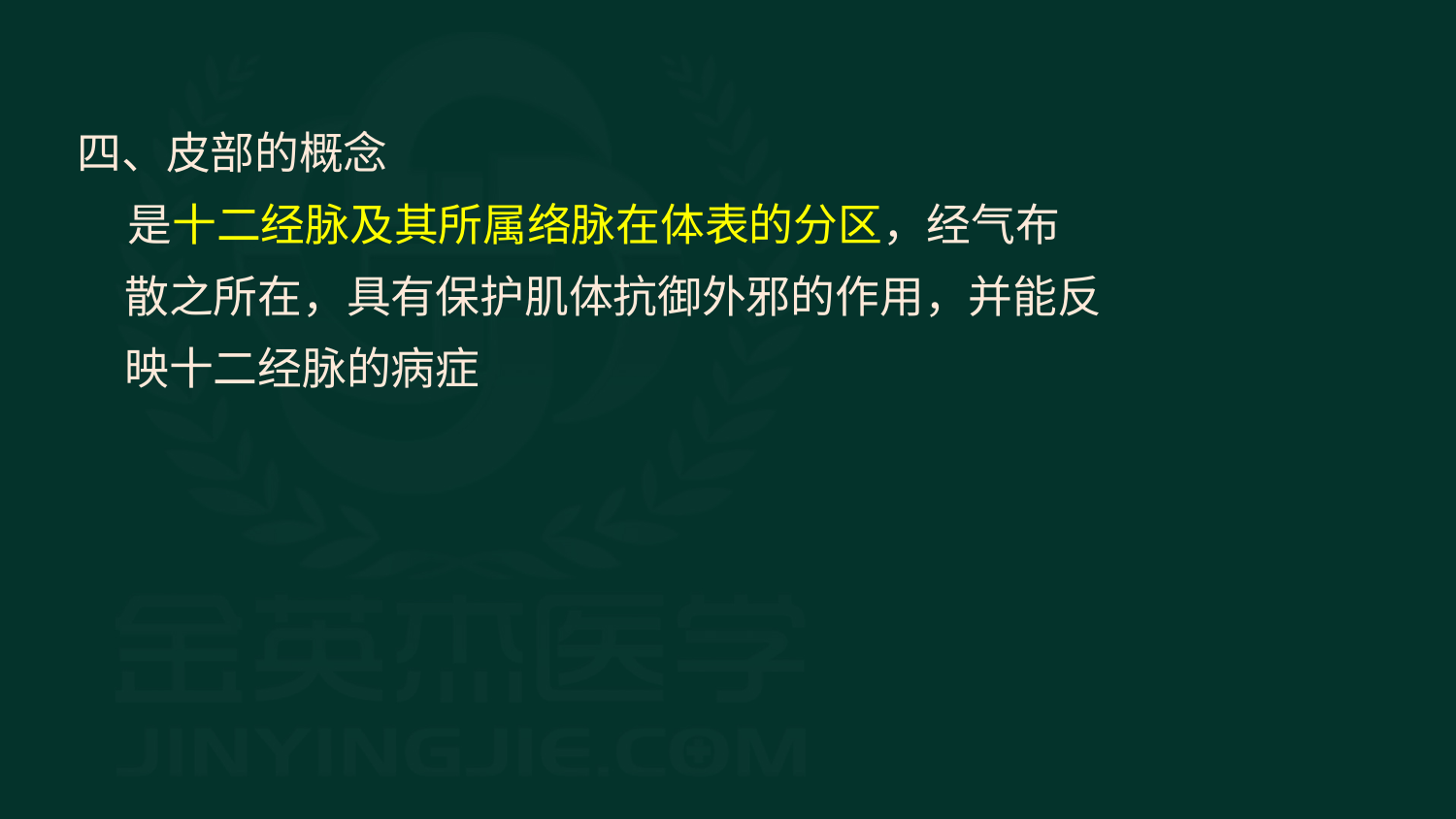

四、皮部的概念
    是十二经脉及其所属络脉在体表的分区，经气布散之所在，具有保护肌体抗御外邪的作用，并能反映十二经脉的病症